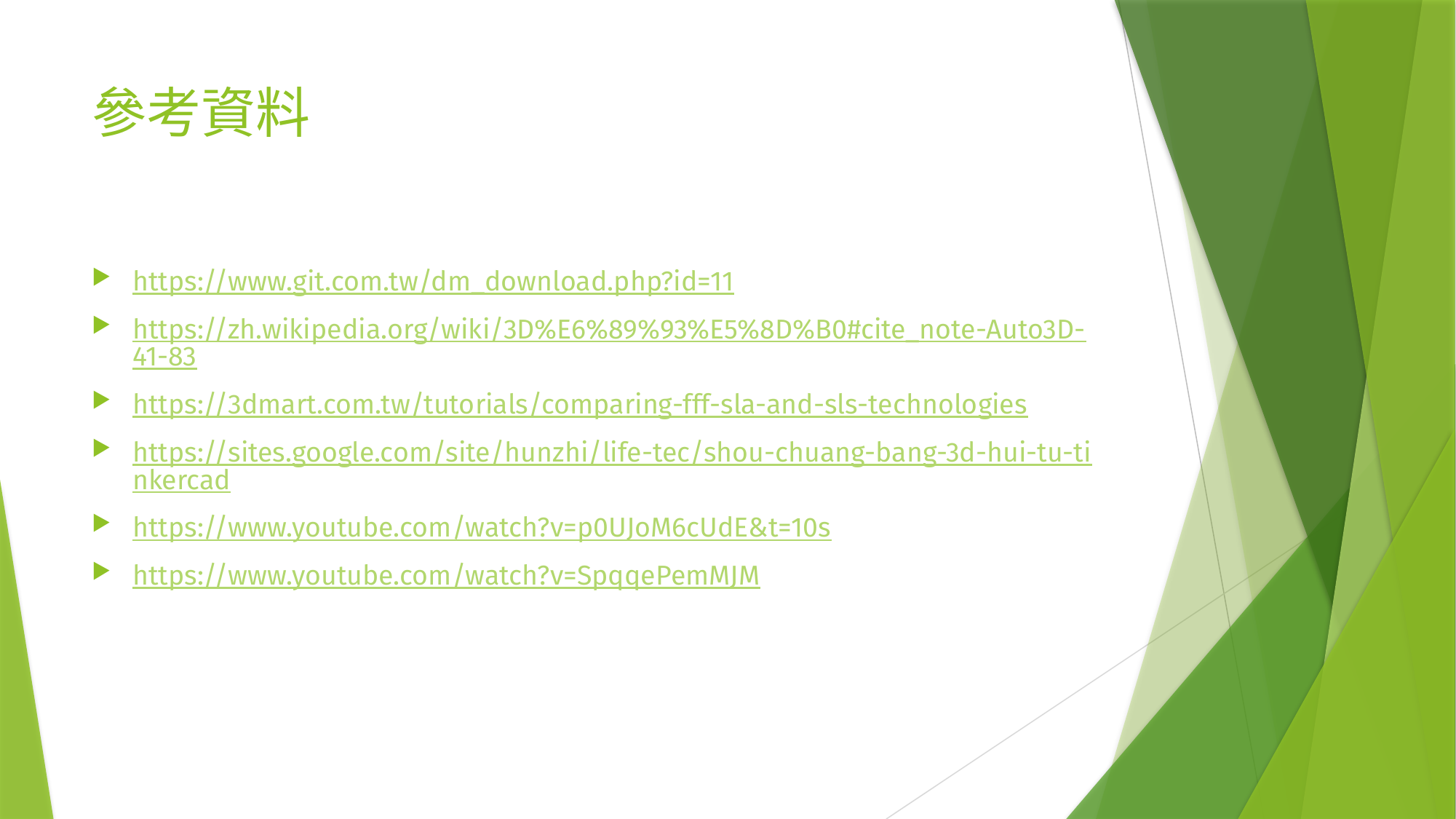

# 參考資料
https://www.git.com.tw/dm_download.php?id=11
https://zh.wikipedia.org/wiki/3D%E6%89%93%E5%8D%B0#cite_note-Auto3D-41-83
https://3dmart.com.tw/tutorials/comparing-fff-sla-and-sls-technologies
https://sites.google.com/site/hunzhi/life-tec/shou-chuang-bang-3d-hui-tu-tinkercad
https://www.youtube.com/watch?v=p0UJoM6cUdE&t=10s
https://www.youtube.com/watch?v=SpqqePemMJM